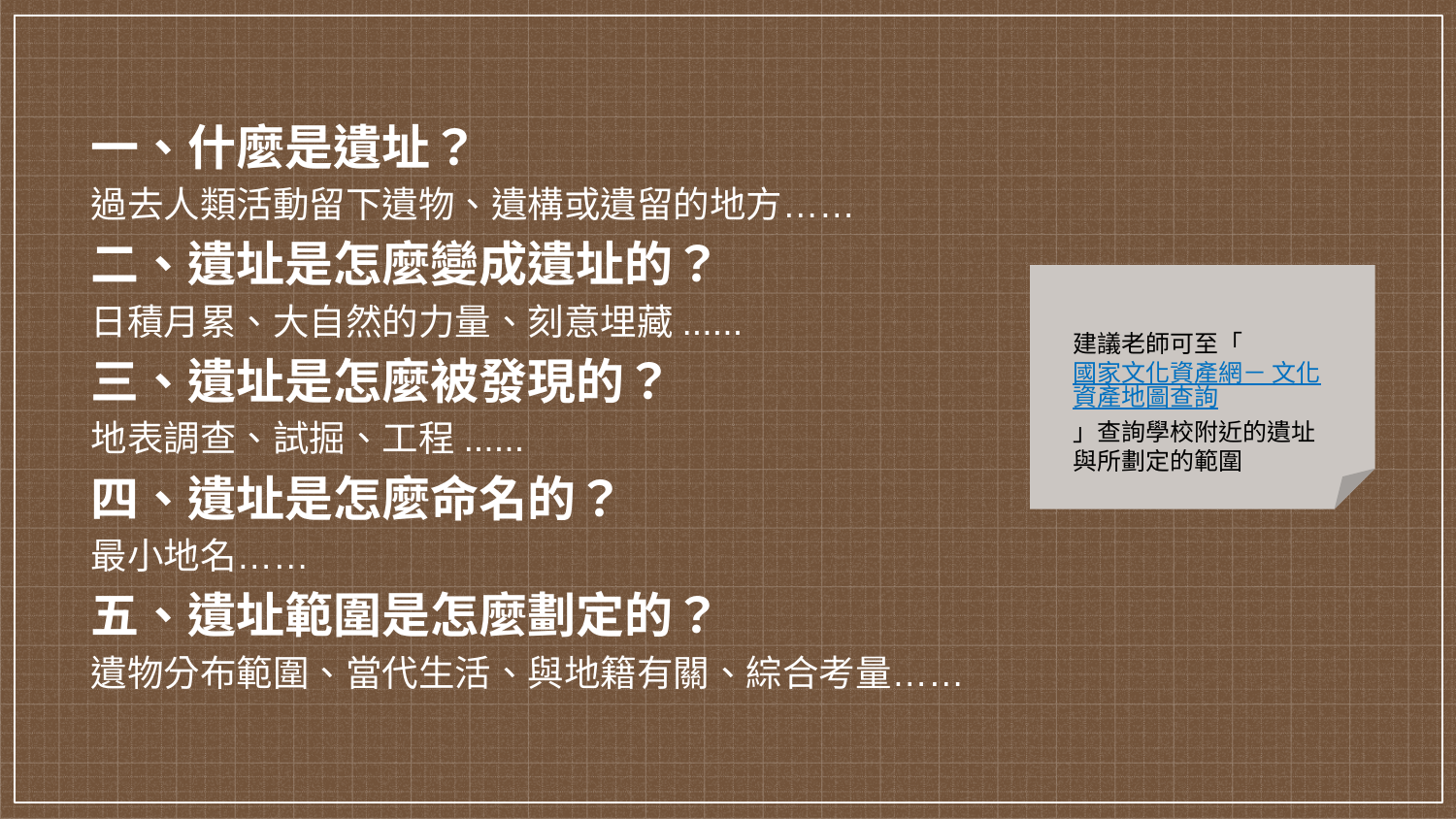

一、什麼是遺址？
過去人類活動留下遺物、遺構或遺留的地方……
二、遺址是怎麼變成遺址的？
日積月累、大自然的力量、刻意埋藏......
三、遺址是怎麼被發現的？
地表調查、試掘、工程......
四、遺址是怎麼命名的？
最小地名……
五、遺址範圍是怎麼劃定的？
遺物分布範圍、當代生活、與地籍有關、綜合考量……

建議老師可至「國家文化資產網－ 文化資產地圖查詢」查詢學校附近的遺址與所劃定的範圍
30